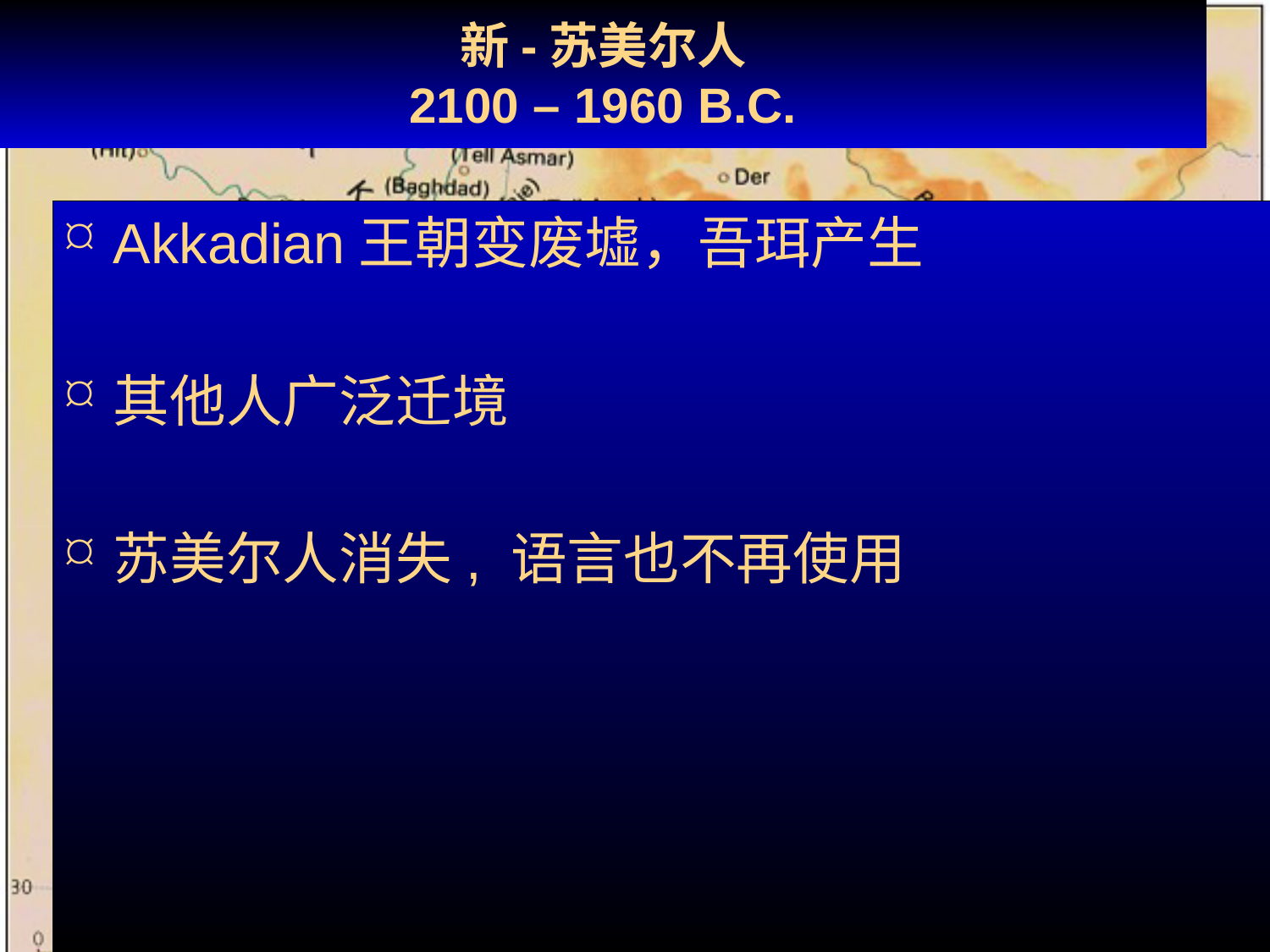

# 新-苏美尔人 2100 – 1960 B.C.
Akkadian王朝变废墟，吾珥产生

其他人广泛迁境

苏美尔人消失, 语言也不再使用